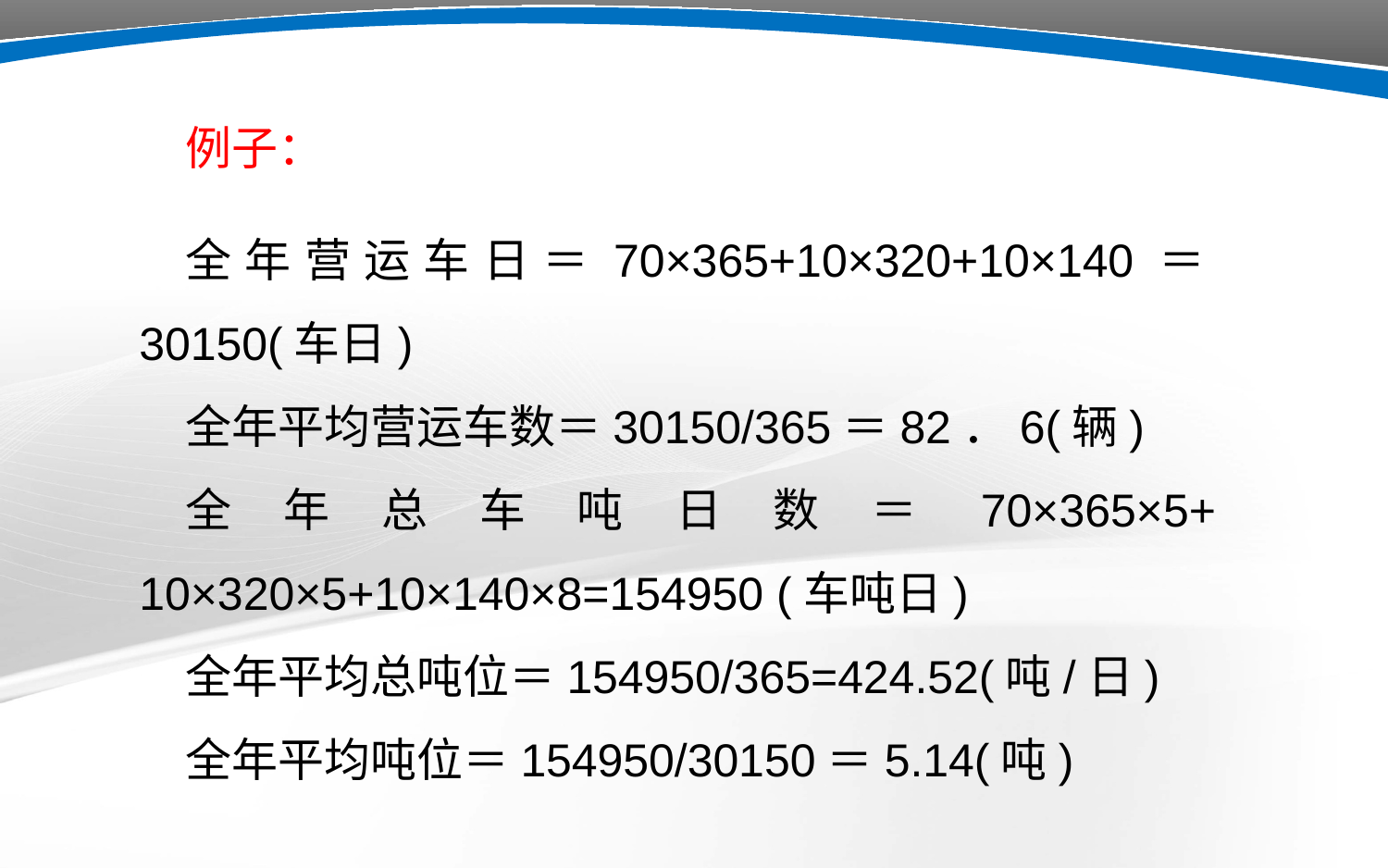

例子：
全年营运车日＝70×365+10×320+10×140＝30150(车日)
全年平均营运车数＝30150/365＝82．6(辆)
全年总车吨日数＝70×365×5+ 10×320×5+10×140×8=154950 (车吨日)
全年平均总吨位＝154950/365=424.52(吨/日)
全年平均吨位＝154950/30150＝5.14(吨)